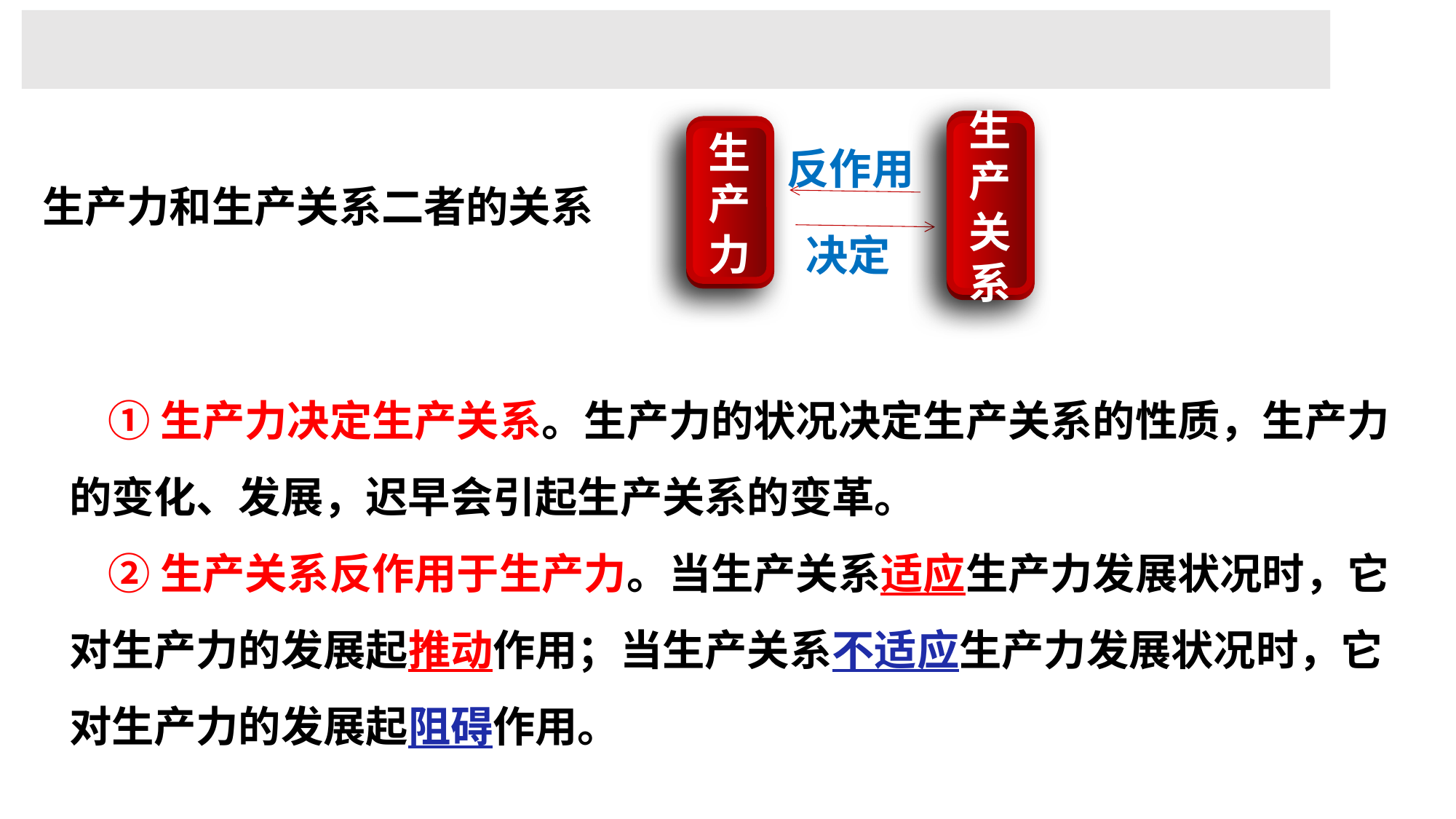

生产关系

生产力
反作用
决定
生产力和生产关系二者的关系
    ①生产力决定生产关系。生产力的状况决定生产关系的性质，生产力的变化、发展，迟早会引起生产关系的变革。
    ②生产关系反作用于生产力。当生产关系适应生产力发展状况时，它对生产力的发展起推动作用；当生产关系不适应生产力发展状况时，它对生产力的发展起阻碍作用。